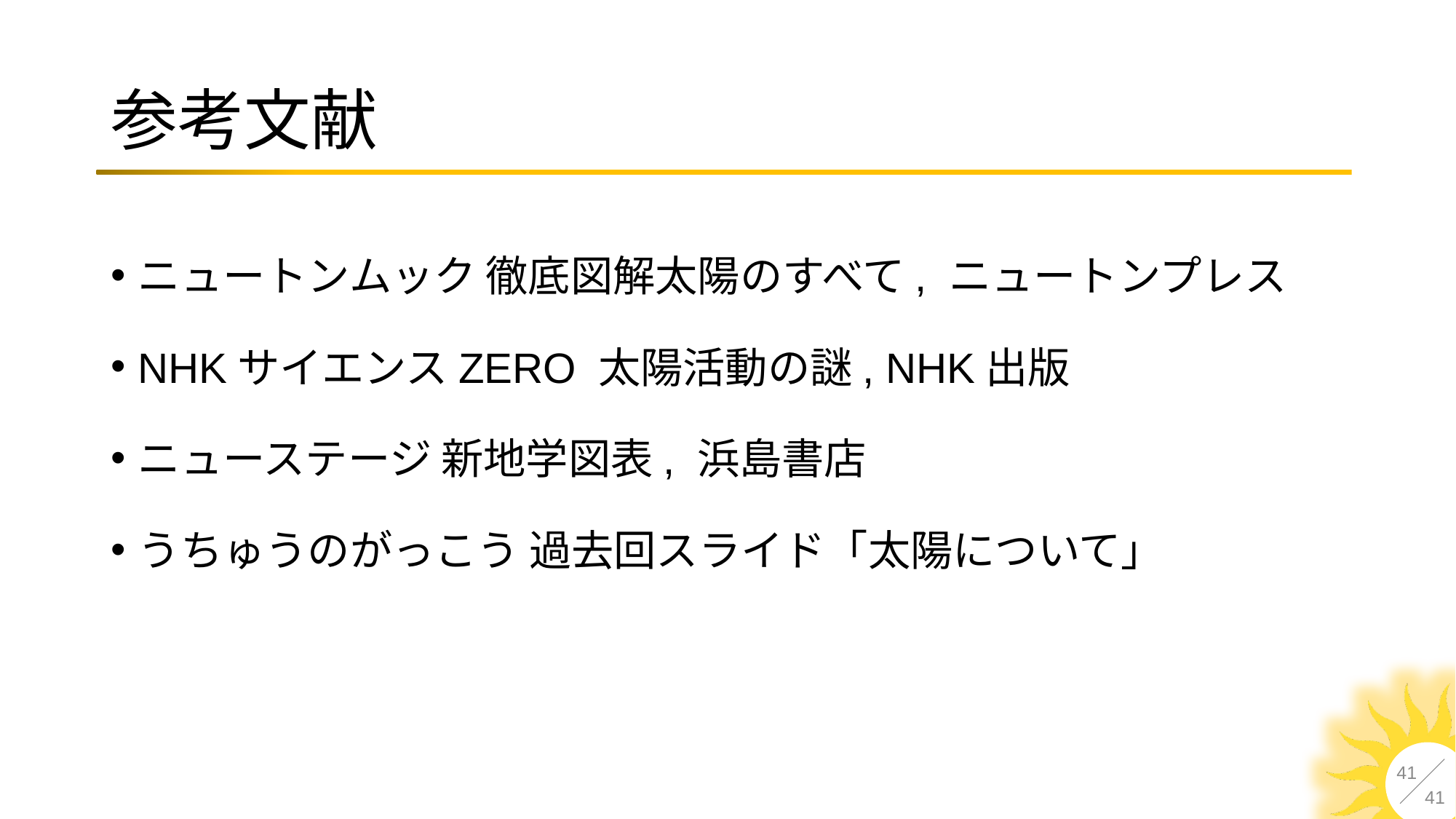

# 参考文献
ニュートンムック 徹底図解太陽のすべて, ニュートンプレス
NHKサイエンスZERO 太陽活動の謎, NHK出版
ニューステージ 新地学図表, 浜島書店
うちゅうのがっこう 過去回スライド「太陽について」
41